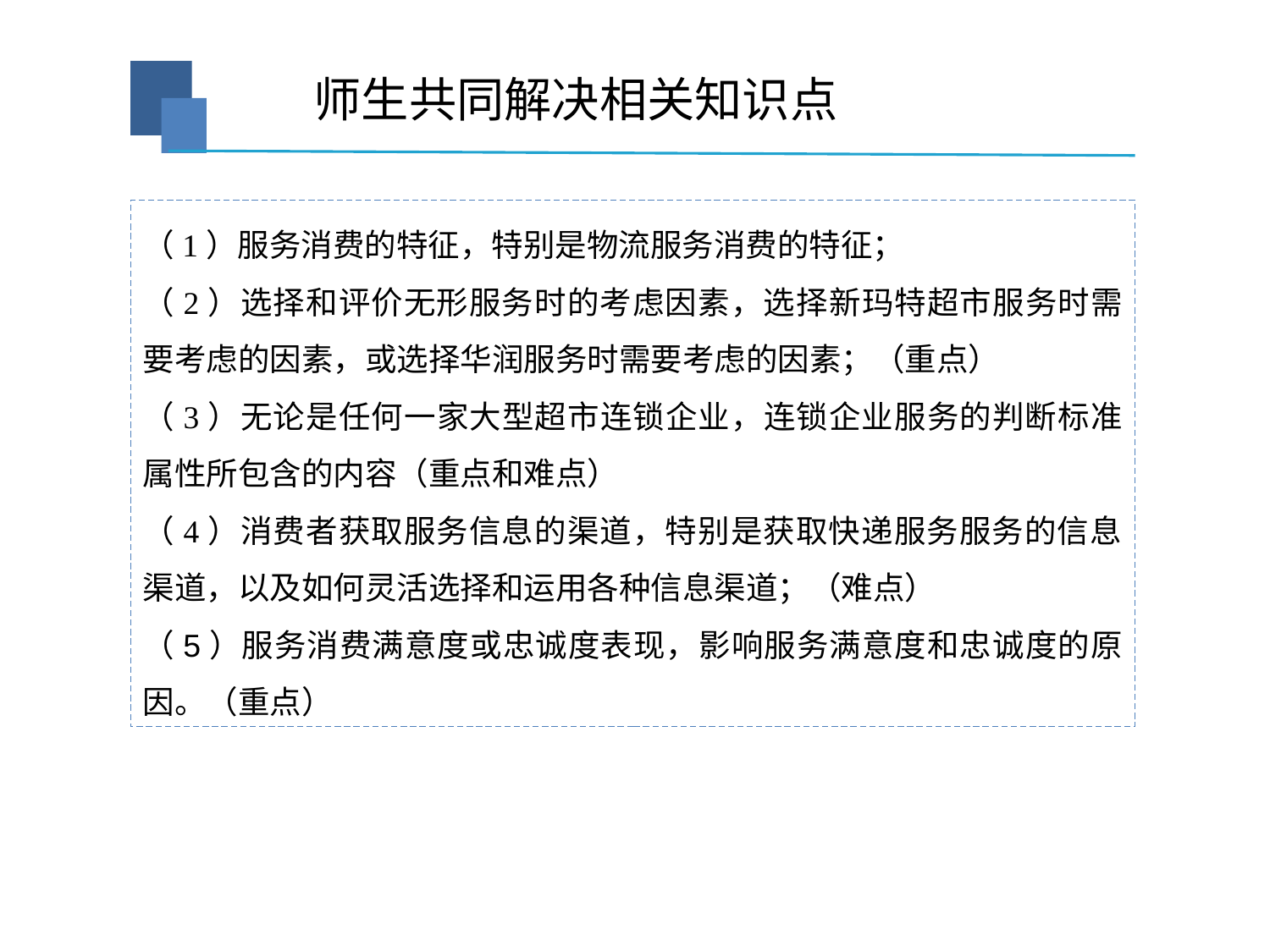

师生共同解决相关知识点

（1）服务消费的特征，特别是物流服务消费的特征；
（2）选择和评价无形服务时的考虑因素，选择新玛特超市服务时需要考虑的因素，或选择华润服务时需要考虑的因素；（重点）
（3）无论是任何一家大型超市连锁企业，连锁企业服务的判断标准属性所包含的内容（重点和难点）
（4）消费者获取服务信息的渠道，特别是获取快递服务服务的信息渠道，以及如何灵活选择和运用各种信息渠道；（难点）
（5）服务消费满意度或忠诚度表现，影响服务满意度和忠诚度的原因。（重点）